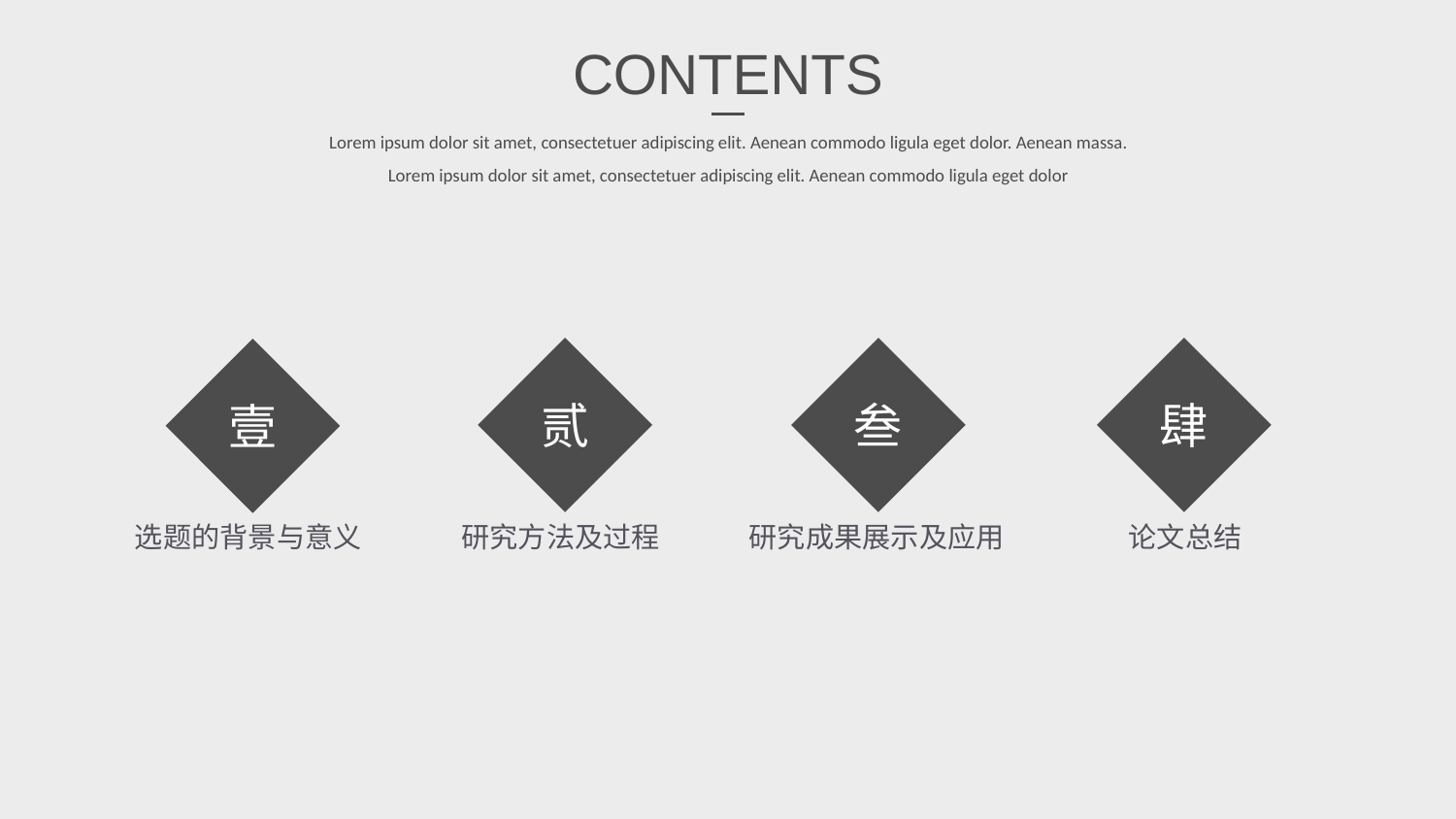

CONTENTS
Lorem ipsum dolor sit amet, consectetuer adipiscing elit. Aenean commodo ligula eget dolor. Aenean massa. Lorem ipsum dolor sit amet, consectetuer adipiscing elit. Aenean commodo ligula eget dolor
肆
叁
贰
壹
选题的背景与意义
研究方法及过程
研究成果展示及应用
论文总结